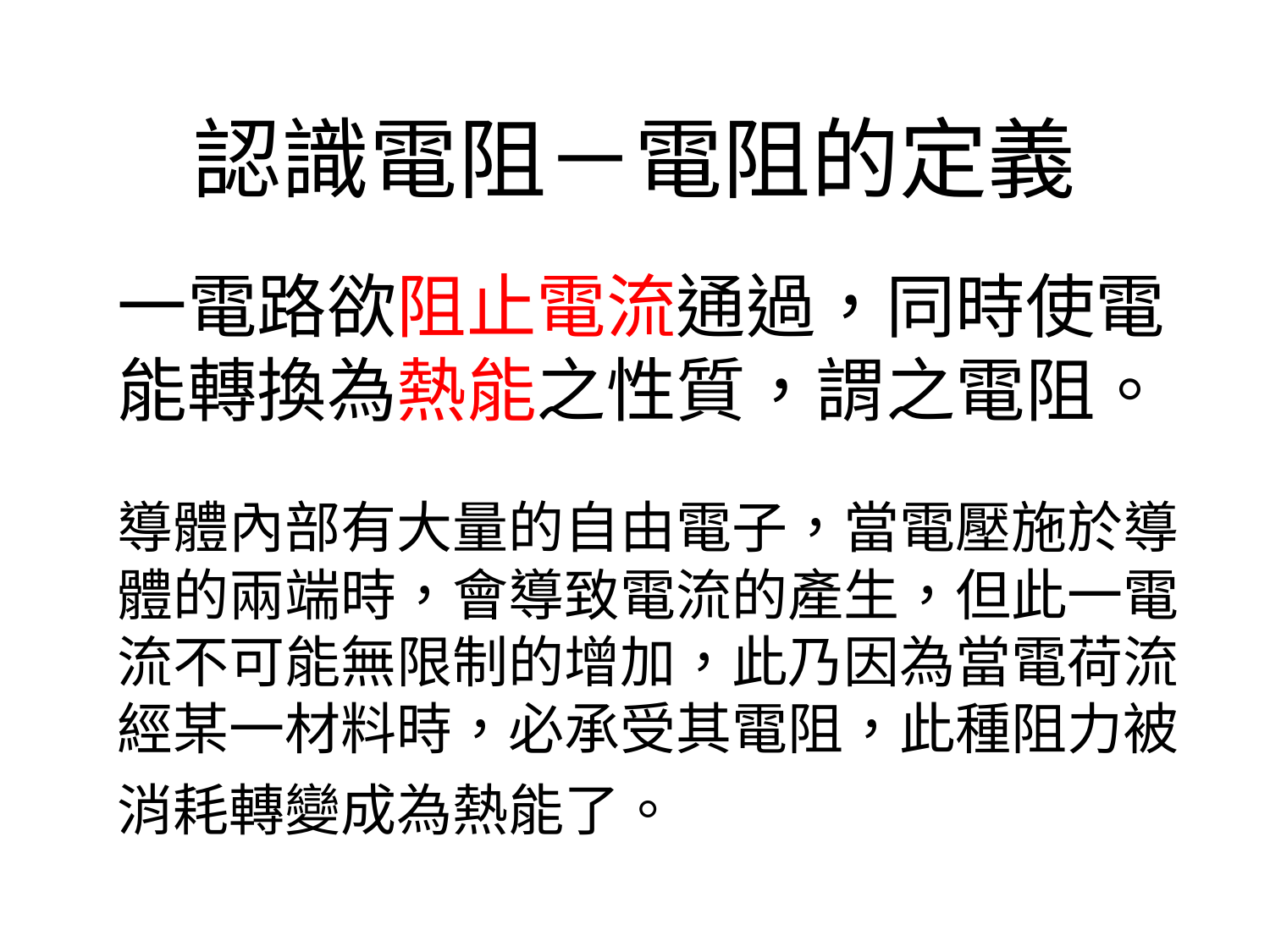

# 認識電阻－電阻的定義
一電路欲阻止電流通過，同時使電能轉換為熱能之性質，謂之電阻。

導體內部有大量的自由電子，當電壓施於導體的兩端時，會導致電流的產生，但此一電流不可能無限制的增加，此乃因為當電荷流經某一材料時，必承受其電阻，此種阻力被消耗轉變成為熱能了。